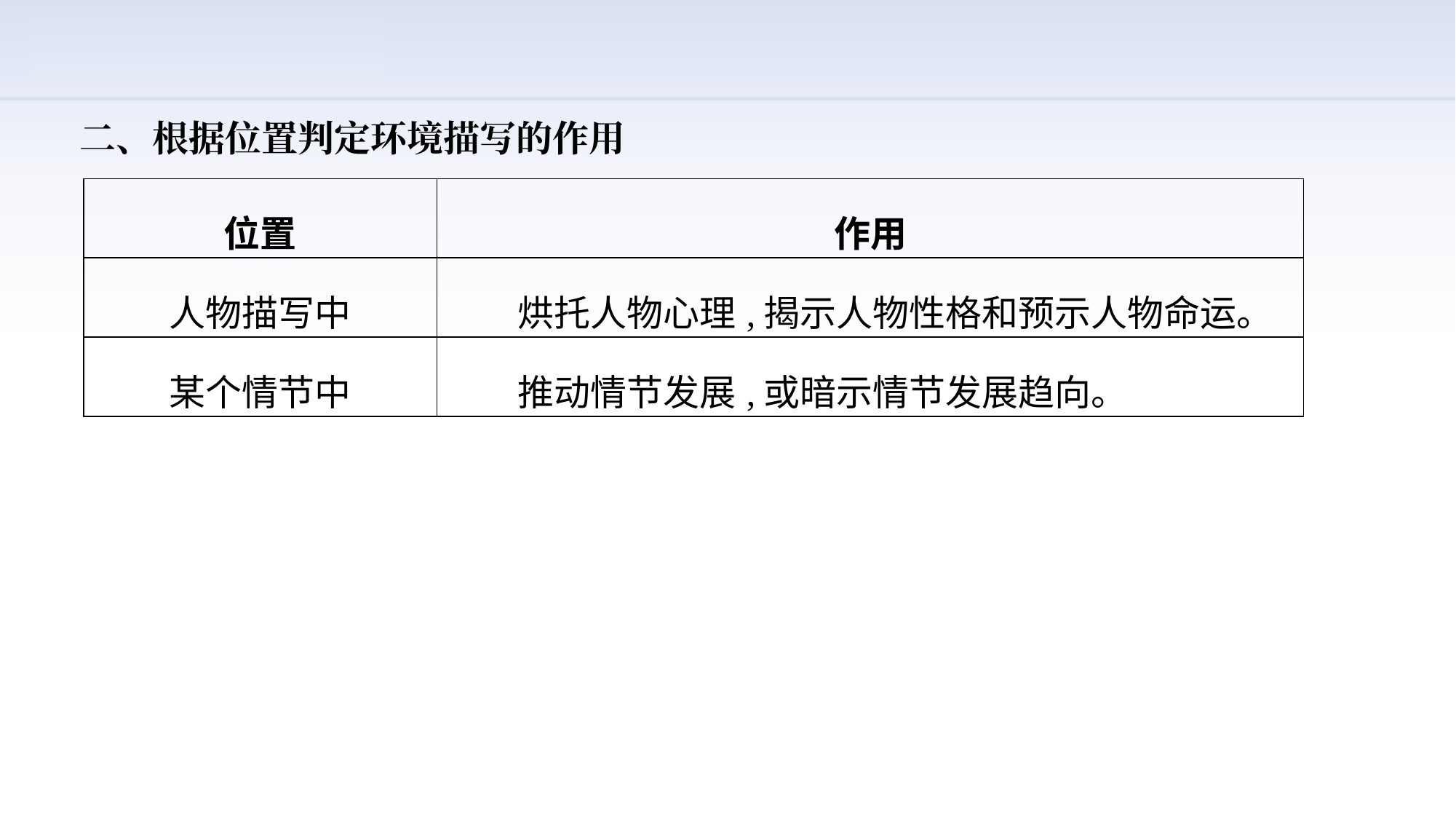

二、根据位置判定环境描写的作用
| 位置 | 作用 |
| --- | --- |
| 人物描写中 | 烘托人物心理,揭示人物性格和预示人物命运。 |
| 某个情节中 | 推动情节发展,或暗示情节发展趋向。 |